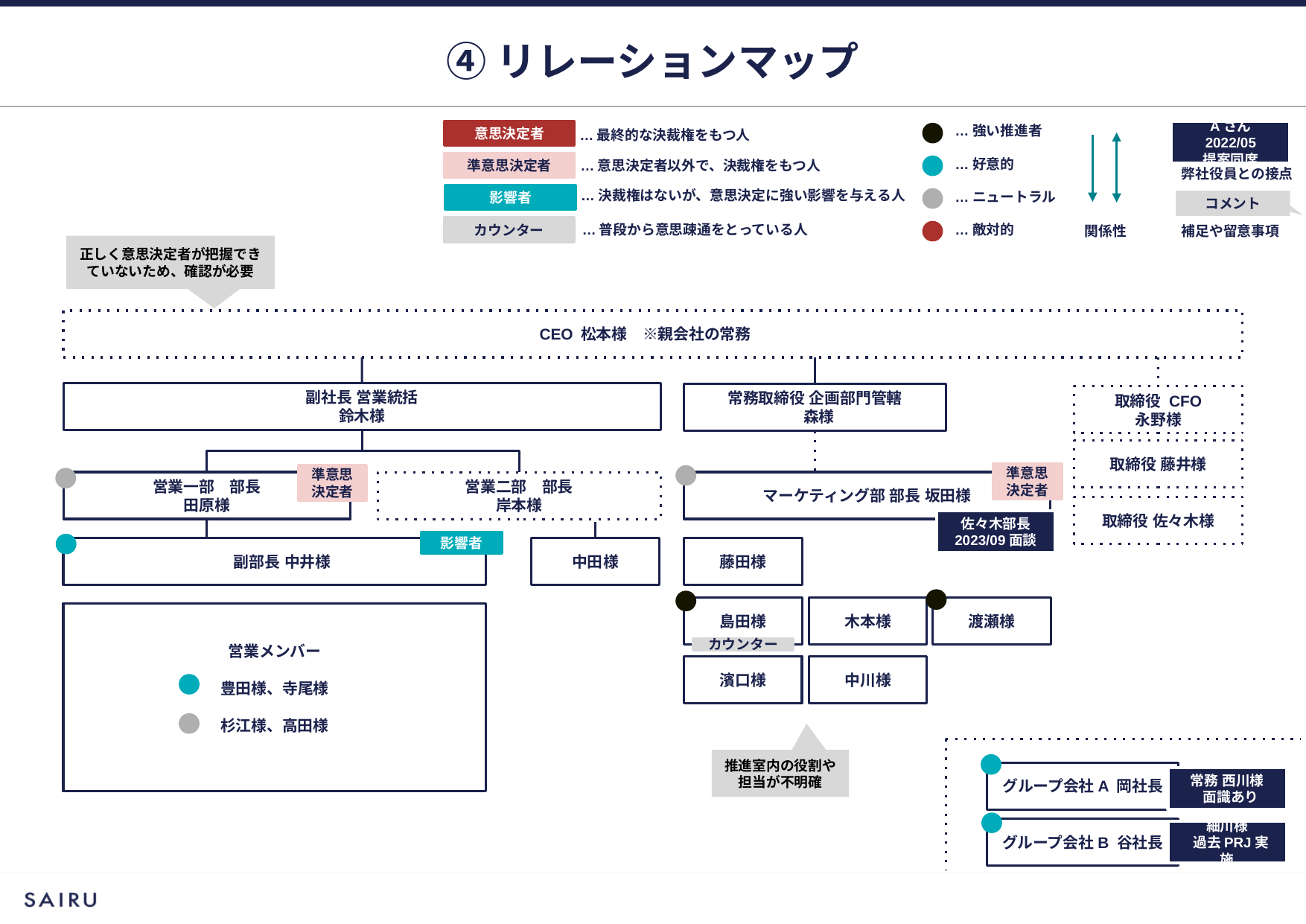

④リレーションマップ
…強い推進者
…最終的な決裁権をもつ人
意思決定者
Aさん 2022/05
提案同席

…好意的
…意思決定者以外で、決裁権をもつ人
準意思決定者

弊社役員との接点
…決裁権はないが、意思決定に強い影響を与える人
…ニュートラル
影響者

コメント
…普段から意思疎通をとっている人
…敵対的
関係性
補足や留意事項
カウンター

正しく意思決定者が把握できていないため、確認が必要
CEO 松本様　※親会社の常務
副社長 営業統括
鈴木様
常務取締役 企画部門管轄
 森様
取締役 CFO
永野様
取締役 藤井様
準意思決定者

準意思決定者

営業一部　部長
田原様
マーケティング部 部長 坂田様
営業二部　部長
岸本様
取締役 佐々木様
佐々木部長
2023/09面談
影響者

　副部長 中井様
中田様
藤田様

島田様
木本様
渡瀬様
営業メンバー

豊田様、寺尾様

杉江様、高田様

カウンター
濱口様
中川様

推進室内の役割や担当が不明確

グループ会社A 岡社長
常務 西川様
 面識あり

グループ会社B 谷社長
細川様
 過去PRJ実施
13